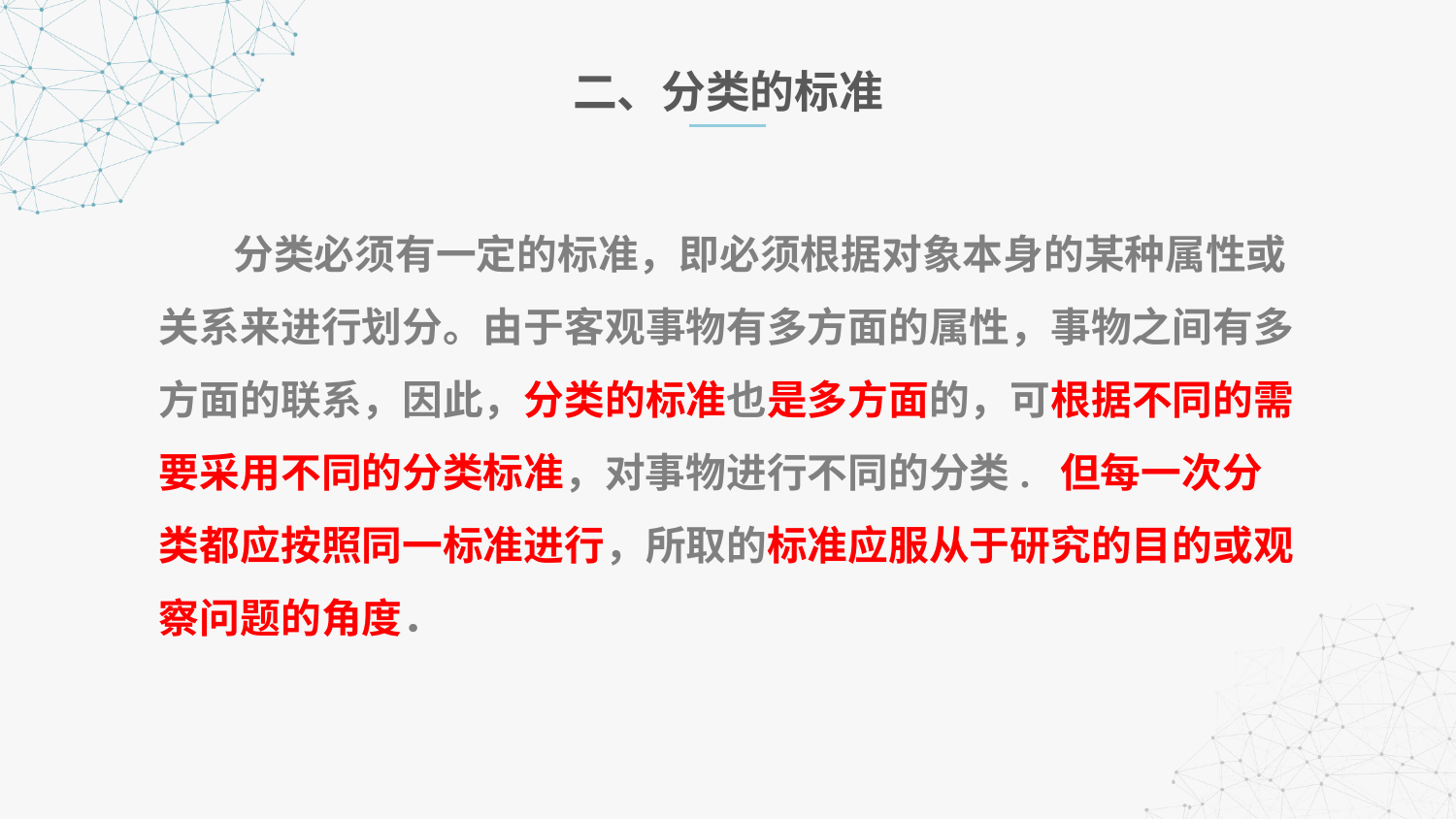

二、分类的标准
       分类必须有一定的标准，即必须根据对象本身的某种属性或关系来进行划分。由于客观事物有多方面的属性，事物之间有多方面的联系，因此，分类的标准也是多方面的，可根据不同的需要采用不同的分类标准，对事物进行不同的分类.  但每一次分类都应按照同一标准进行，所取的标准应服从于研究的目的或观察问题的角度．